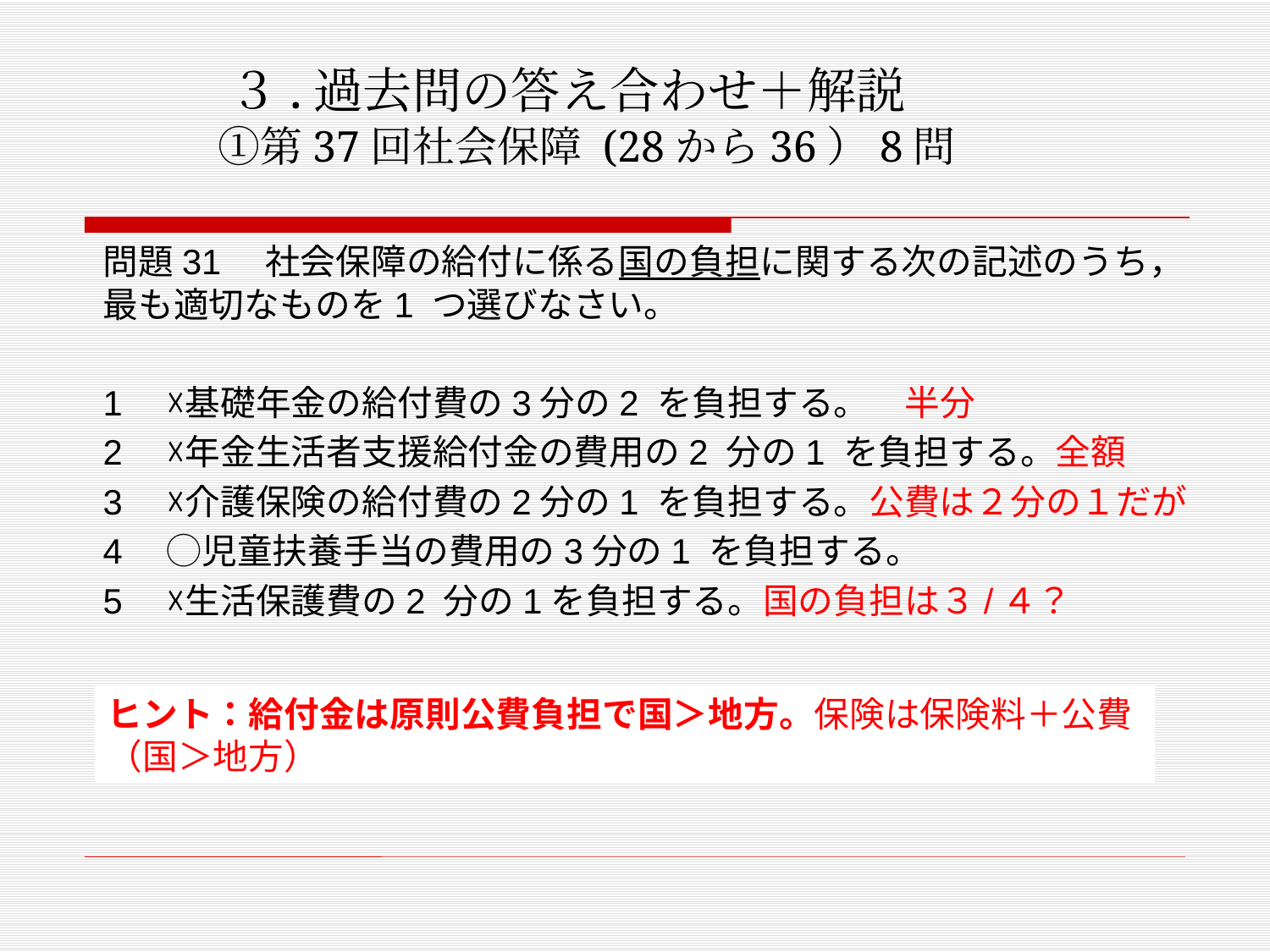

# ３.過去問の答え合わせ＋解説 　①第37回社会保障 (28から36）8問
問題31　社会保障の給付に係る国の負担に関する次の記述のうち，最も適切なものを1 つ選びなさい。

1　☓基礎年金の給付費の3分の2 を負担する。　半分
2　☓年金生活者支援給付金の費用の2 分の1 を負担する。全額
3　☓介護保険の給付費の2分の1 を負担する。公費は２分の１だが
4　◯児童扶養手当の費用の3分の1 を負担する。
5　☓生活保護費の2 分の1を負担する。国の負担は３/４？
ヒント：給付金は原則公費負担で国＞地方。保険は保険料＋公費（国＞地方）